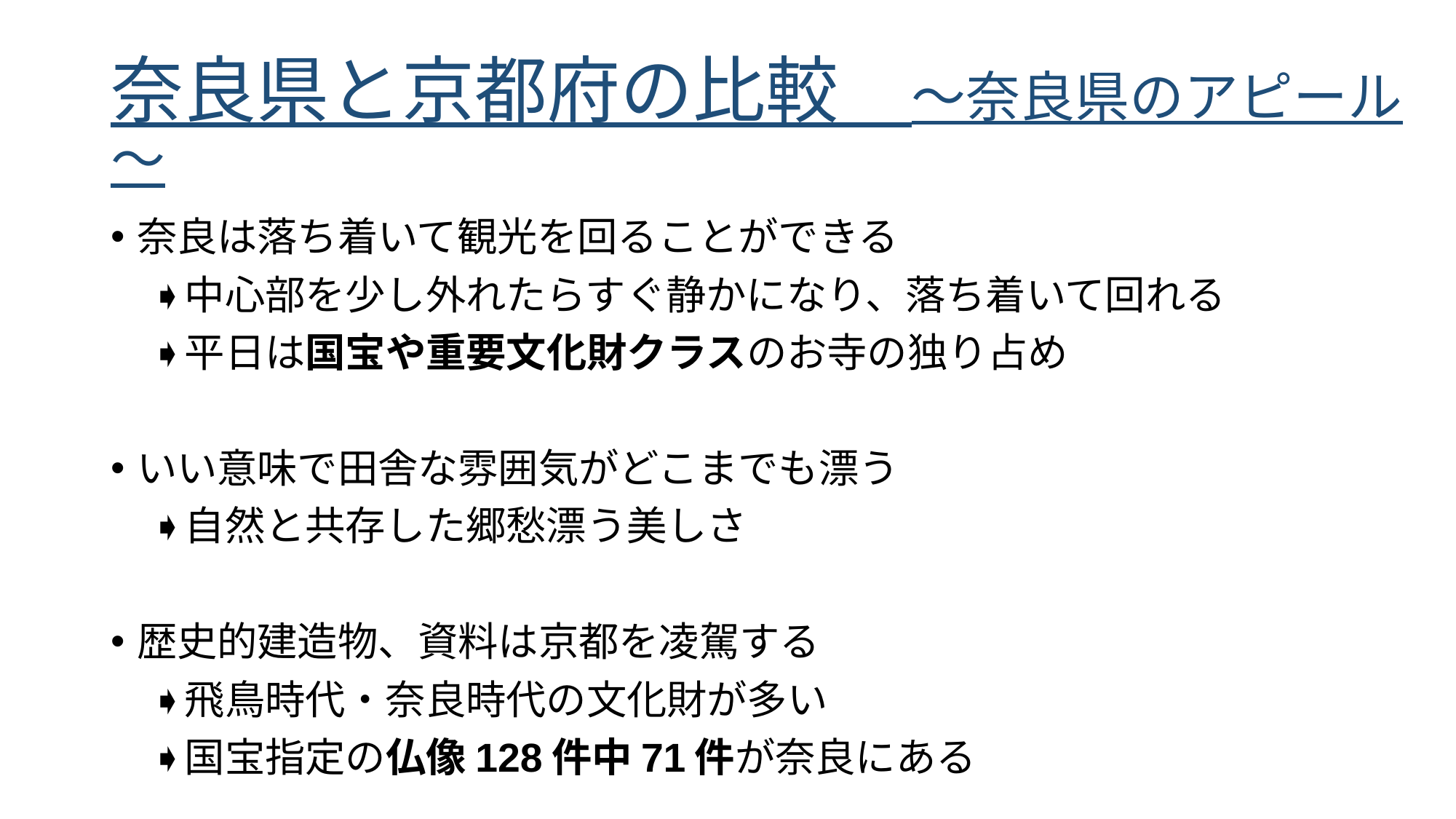

# 奈良県と京都府の比較　～奈良県のアピール～
奈良は落ち着いて観光を回ることができる
　➧中心部を少し外れたらすぐ静かになり、落ち着いて回れる
　➧平日は国宝や重要文化財クラスのお寺の独り占め

いい意味で田舎な雰囲気がどこまでも漂う
　➧自然と共存した郷愁漂う美しさ

歴史的建造物、資料は京都を凌駕する
　➧飛鳥時代・奈良時代の文化財が多い
　➧国宝指定の仏像128件中71件が奈良にある